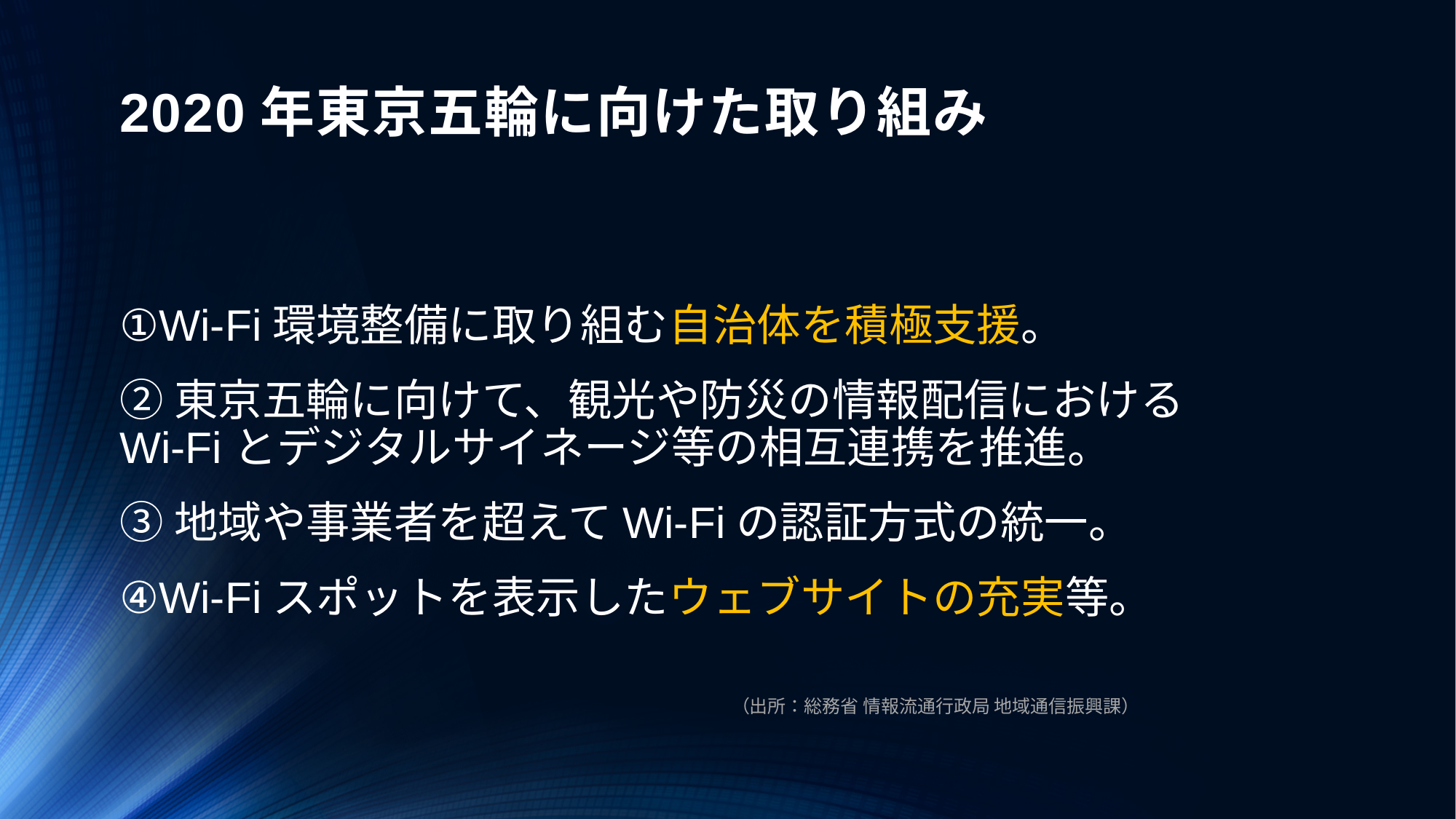

# 2020年東京五輪に向けた取り組み
①Wi-Fi環境整備に取り組む自治体を積極支援。
②東京五輪に向けて、観光や防災の情報配信におけるWi-Fiとデジタルサイネージ等の相互連携を推進。
③地域や事業者を超えてWi-Fiの認証方式の統一。
④Wi-Fiスポットを表示したウェブサイトの充実等。
（出所：総務省 情報流通行政局 地域通信振興課）